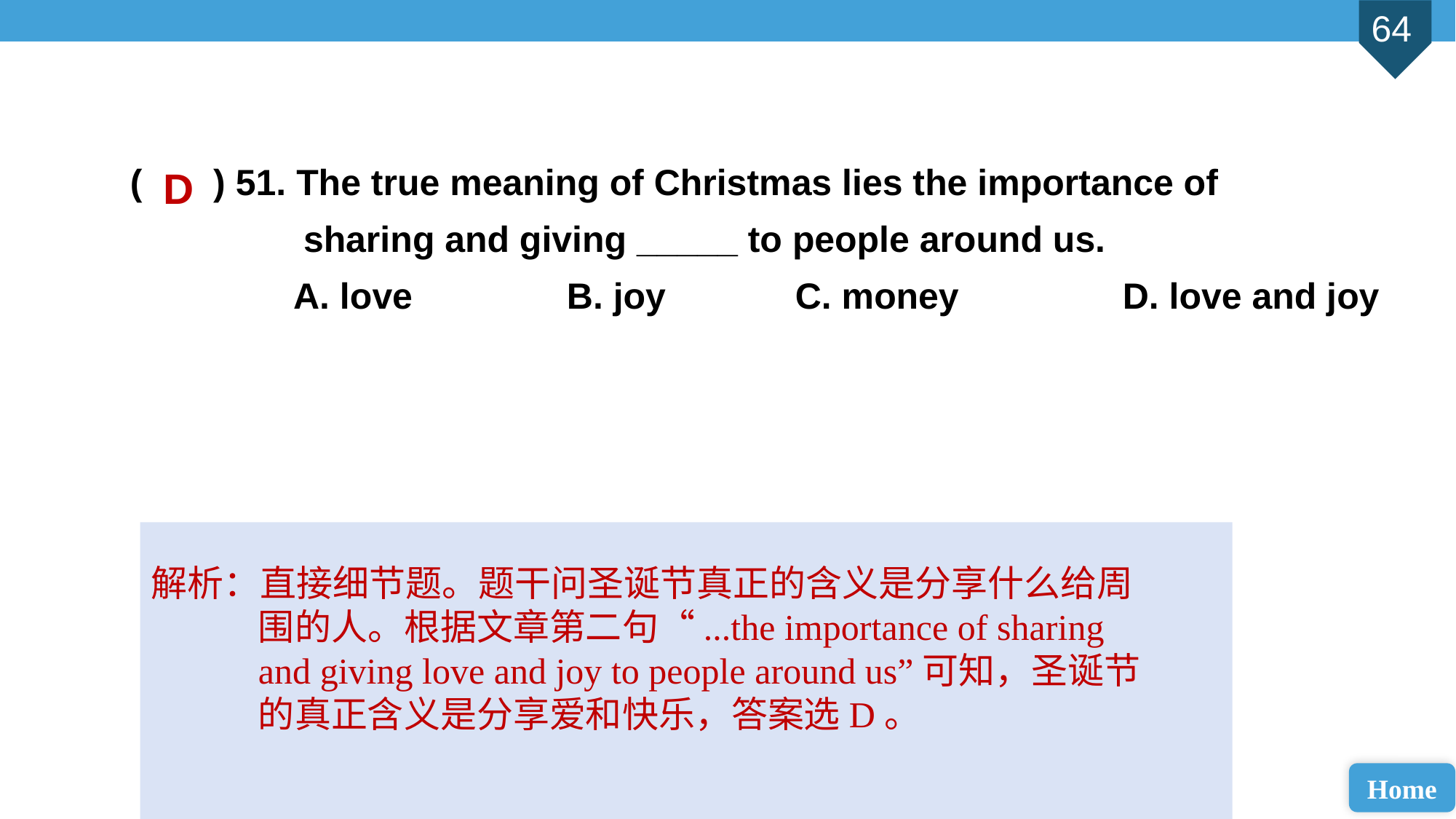

(       ) 51. The true meaning of Christmas lies the importance of
                 sharing and giving _____ to people around us.
                A. love 		B. joy		 C. money		 D. love and joy
D

解析：直接细节题。题干问圣诞节真正的含义是分享什么给周围的人。根据文章第二句“...the importance of sharing and giving love and joy to people around us”可知，圣诞节的真正含义是分享爱和快乐，答案选D。